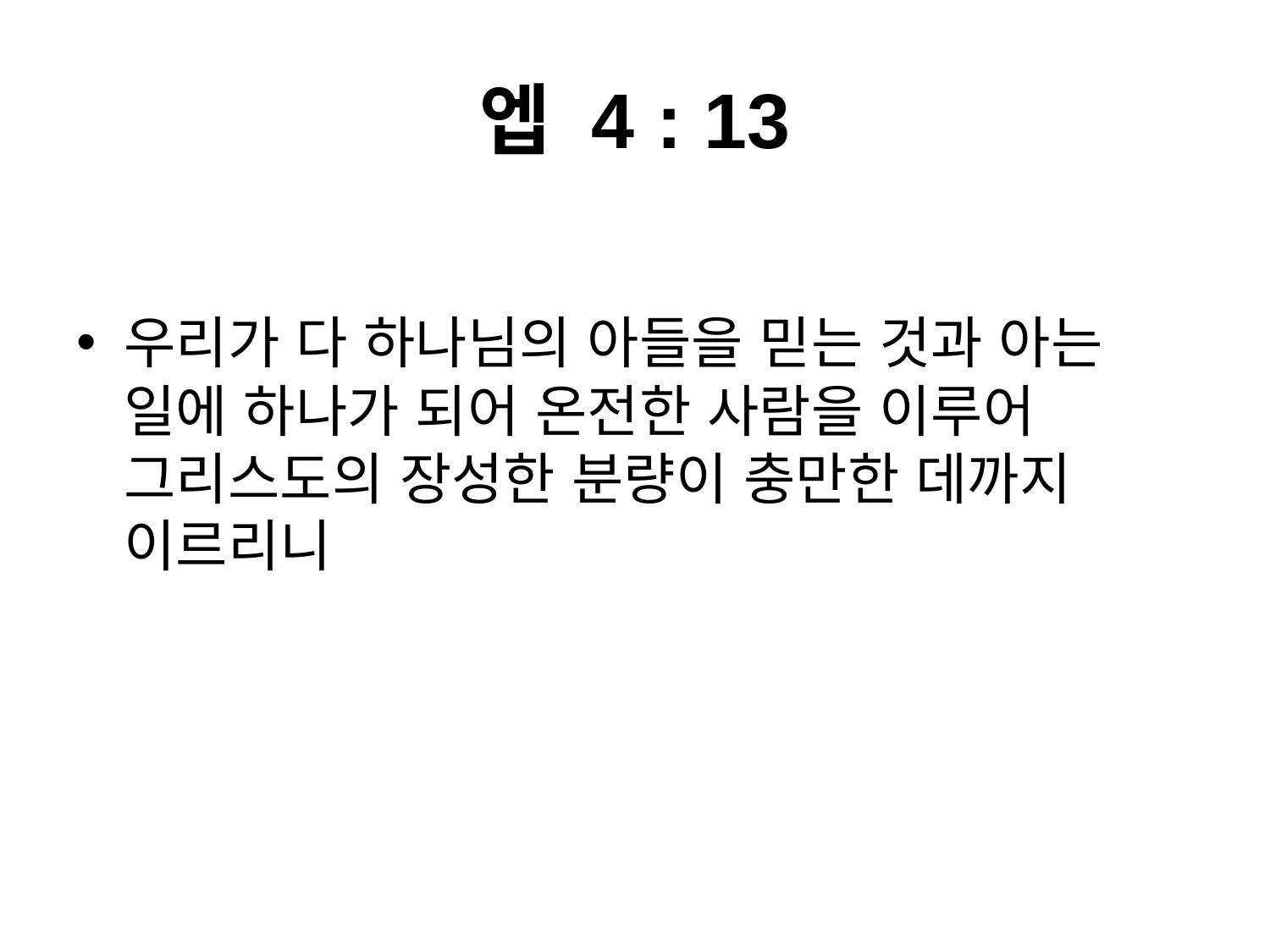

# 엡 4 : 13

우리가 다 하나님의 아들을 믿는 것과 아는 일에 하나가 되어 온전한 사람을 이루어 그리스도의 장성한 분량이 충만한 데까지 이르리니